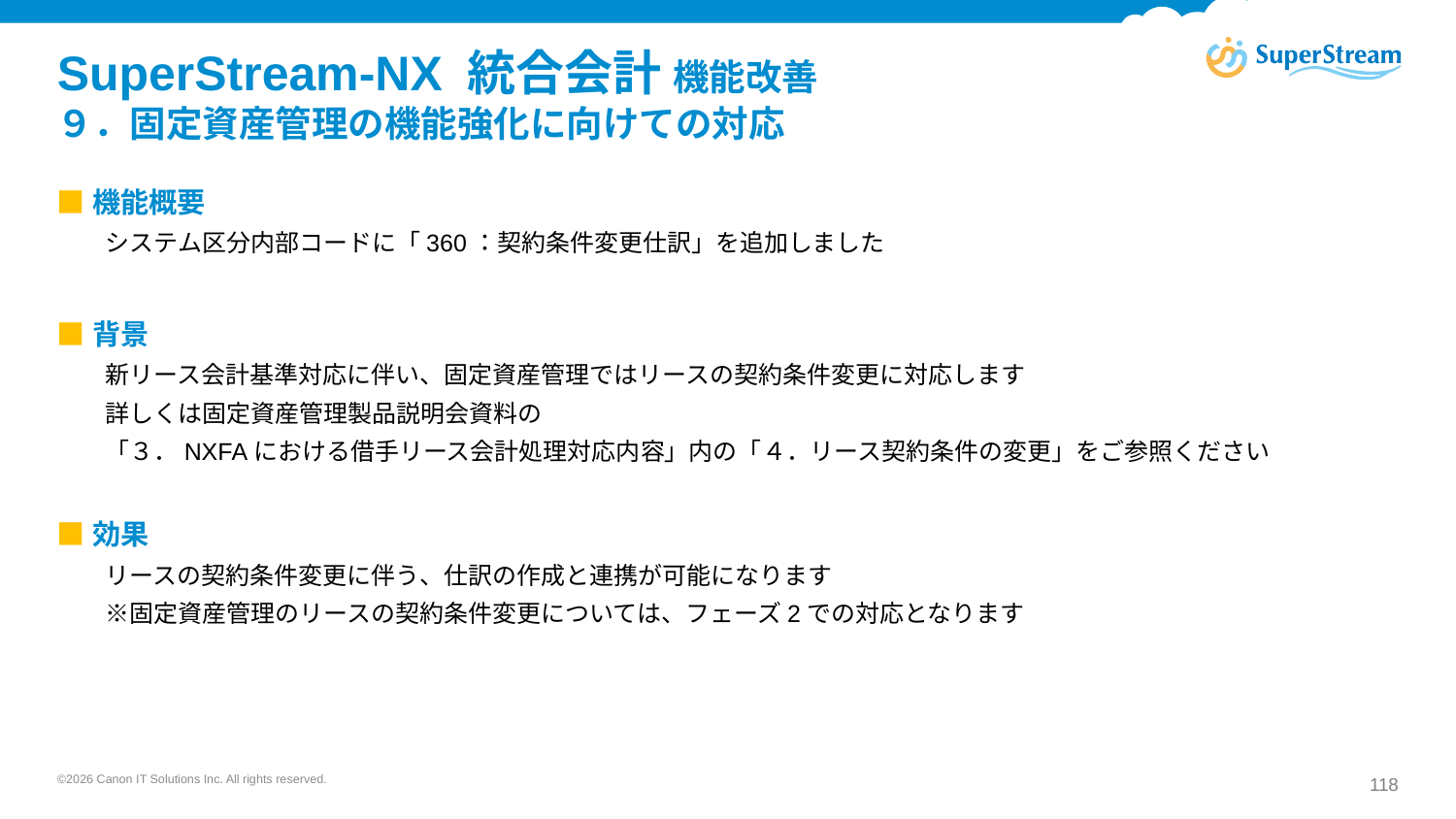

# SuperStream-NX 統合会計 機能改善 ９．固定資産管理の機能強化に向けての対応
■機能概要
　　システム区分内部コードに「360：契約条件変更仕訳」を追加しました

■背景
　　新リース会計基準対応に伴い、固定資産管理ではリースの契約条件変更に対応します
　　詳しくは固定資産管理製品説明会資料の
　　「３．NXFAにおける借手リース会計処理対応内容」内の「４．リース契約条件の変更」をご参照ください
■効果
　　リースの契約条件変更に伴う、仕訳の作成と連携が可能になります
　　※固定資産管理のリースの契約条件変更については、フェーズ2での対応となります
©2026 Canon IT Solutions Inc. All rights reserved.
118